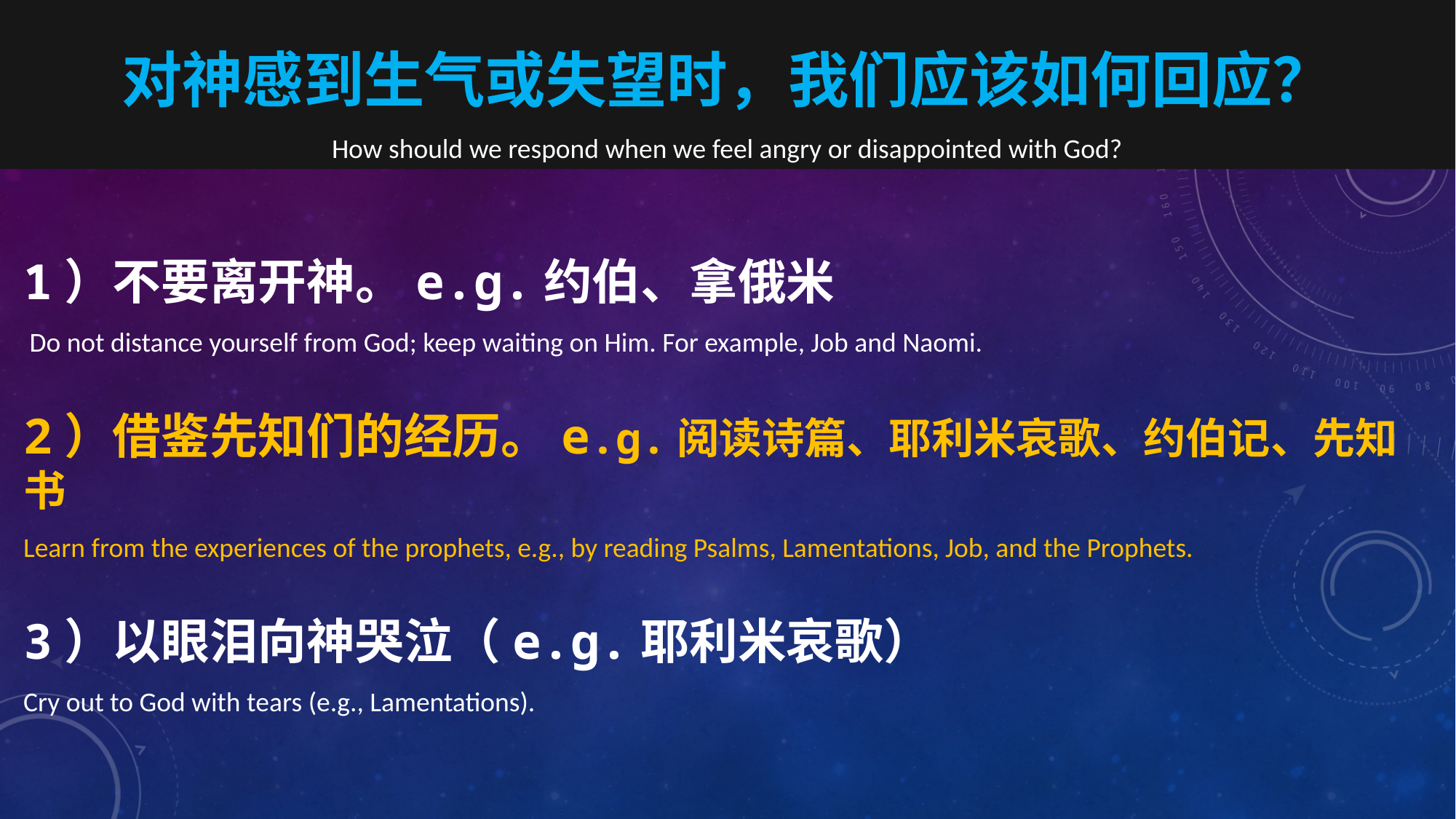

对神感到生气或失望时，我们应该如何回应？
How should we respond when we feel angry or disappointed with God?
1）不要离开神。e.g.约伯、拿俄米
 Do not distance yourself from God; keep waiting on Him. For example, Job and Naomi.
2）借鉴先知们的经历。e.g.阅读诗篇、耶利米哀歌、约伯记、先知书
Learn from the experiences of the prophets, e.g., by reading Psalms, Lamentations, Job, and the Prophets.
3）以眼泪向神哭泣（e.g.耶利米哀歌）
Cry out to God with tears (e.g., Lamentations).